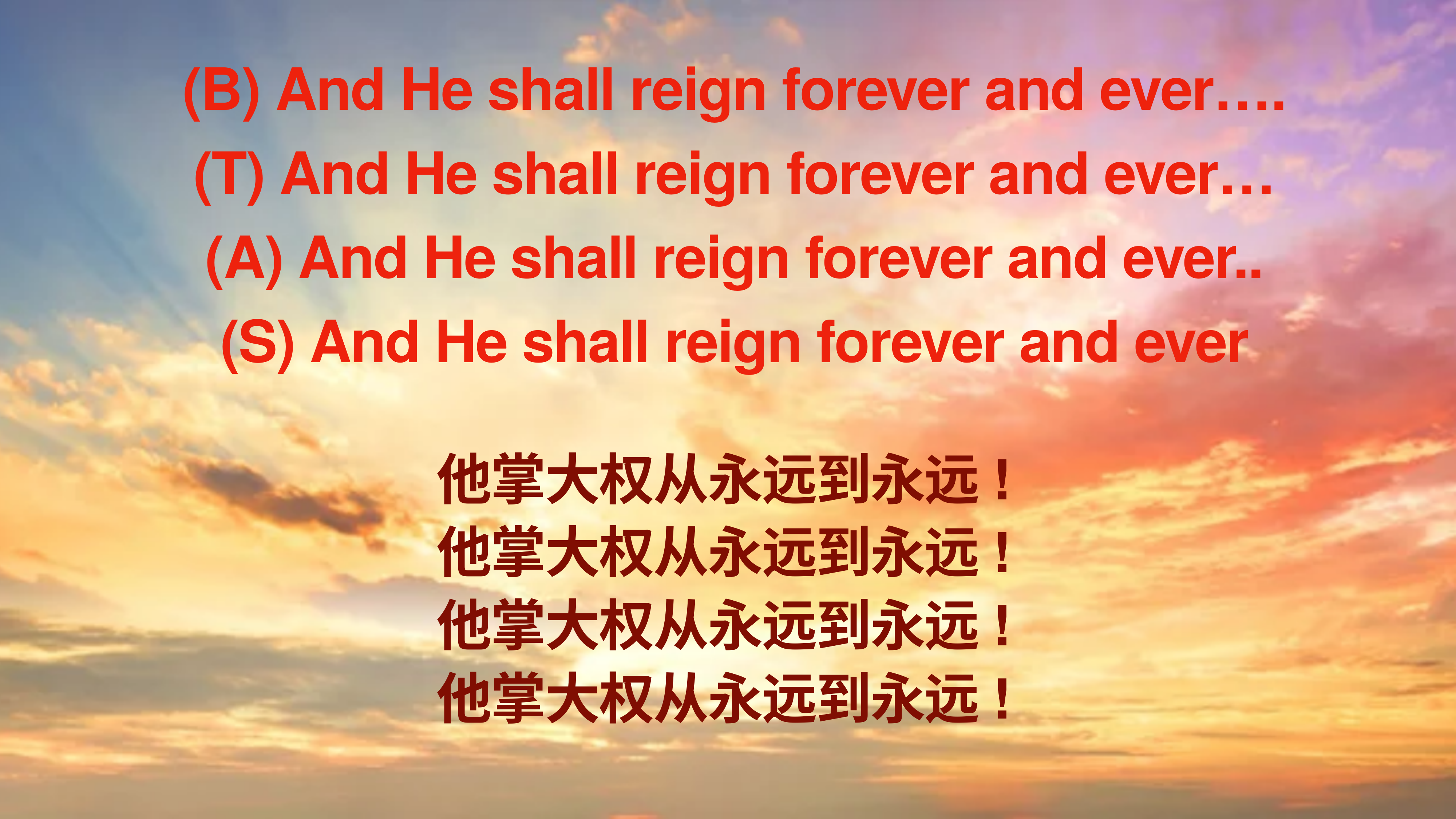

(B) And He shall reign forever and ever….
(T) And He shall reign forever and ever…
(A) And He shall reign forever and ever..
(S) And He shall reign forever and ever
他掌大权从永远到永远!
他掌大权从永远到永远!
他掌大权从永远到永远!
他掌大权从永远到永远!